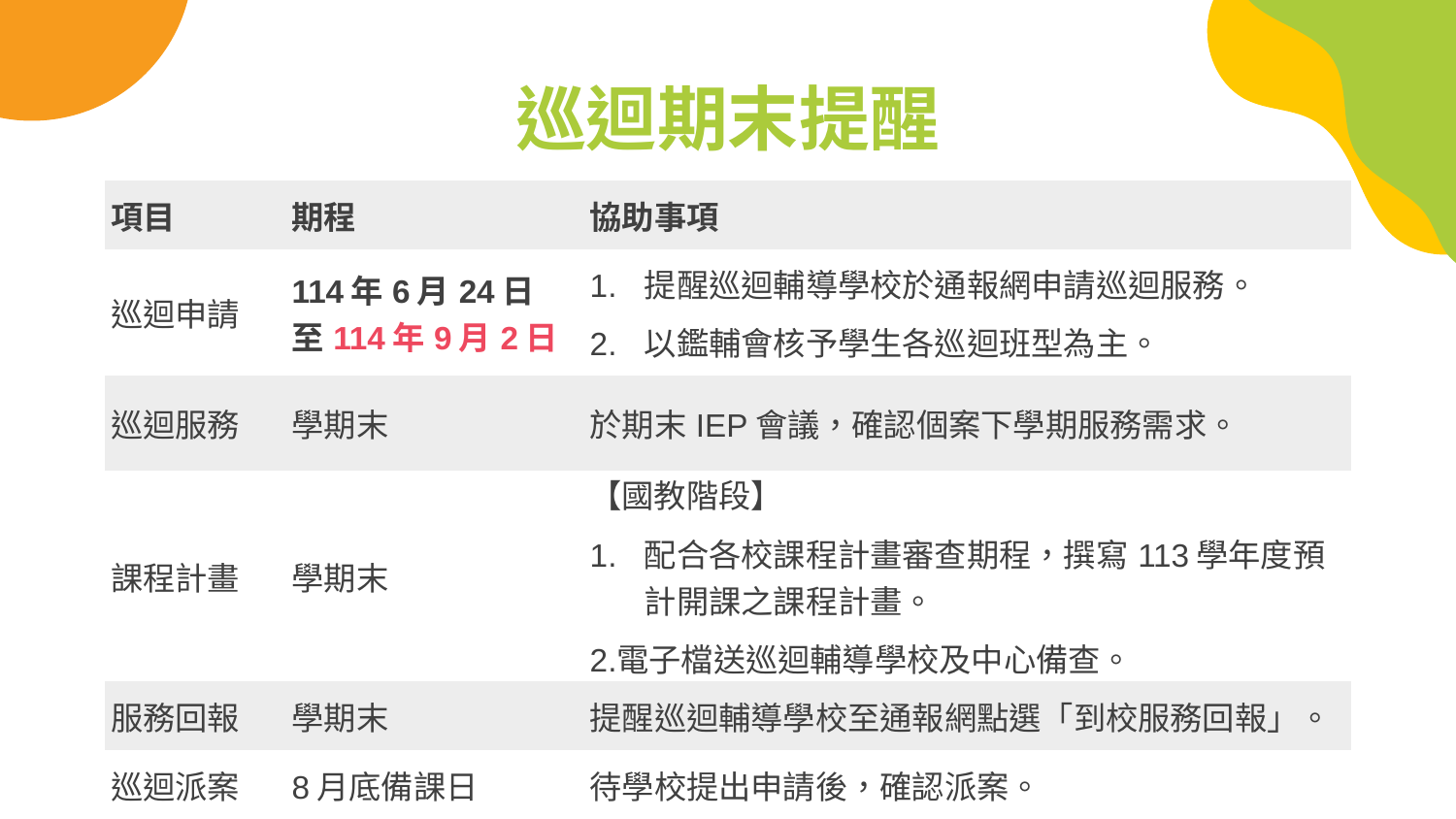

# 巡迴期末提醒
| 項目 | 期程 | 協助事項 |
| --- | --- | --- |
| 巡迴申請 | 114年6月24日 至114年9月2日 | 提醒巡迴輔導學校於通報網申請巡迴服務。 以鑑輔會核予學生各巡迴班型為主。 |
| 巡迴服務 | 學期末 | 於期末IEP會議，確認個案下學期服務需求。 |
| 課程計畫 | 學期末 | 【國教階段】 配合各校課程計畫審查期程，撰寫113學年度預計開課之課程計畫。 電子檔送巡迴輔導學校及中心備查。 |
| 服務回報 | 學期末 | 提醒巡迴輔導學校至通報網點選「到校服務回報」。 |
| 巡迴派案 | 8月底備課日 | 待學校提出申請後，確認派案。 |